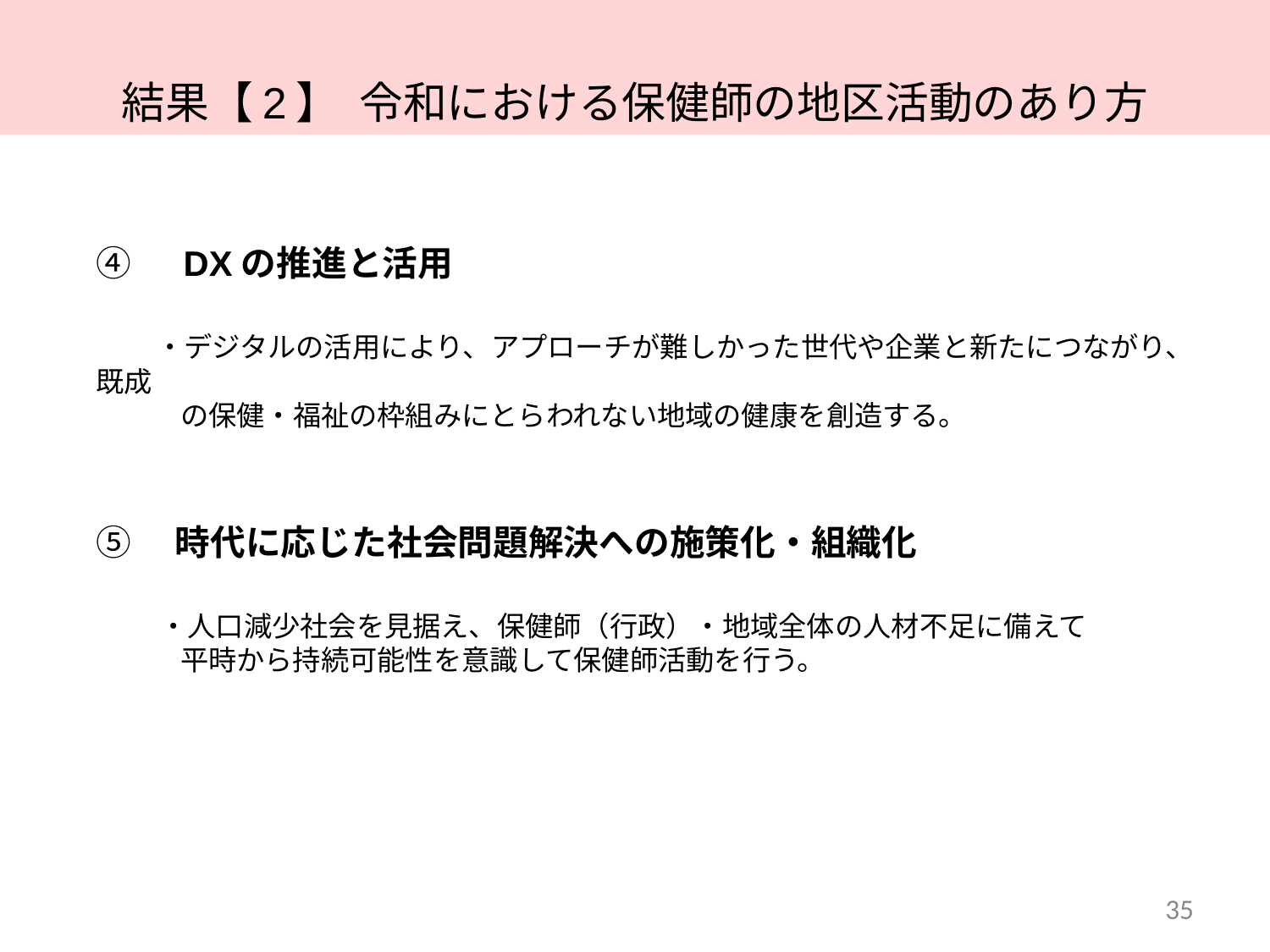

結果【2】  令和における保健師の地区活動のあり方

④　DXの推進と活用

　　・デジタルの活用により、アプローチが難しかった世代や企業と新たにつながり、既成
　　　の保健・福祉の枠組みにとらわれない地域の健康を創造する。

⑤　時代に応じた社会問題解決への施策化・組織化

　　・人口減少社会を見据え、保健師（行政）・地域全体の人材不足に備えて
　　　平時から持続可能性を意識して保健師活動を行う。

35